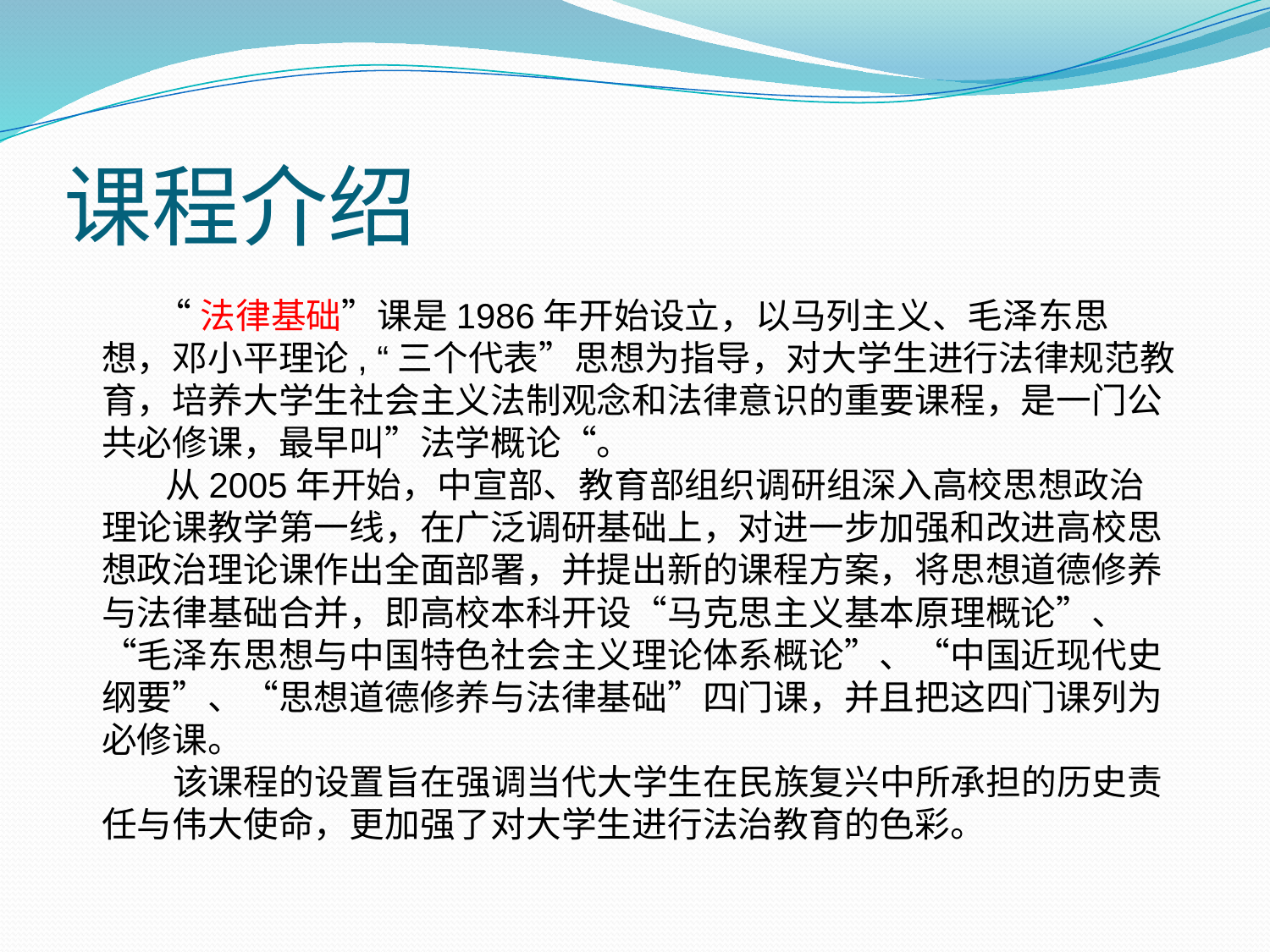

# 课程介绍

       “法律基础”课是1986年开始设立，以马列主义、毛泽东思想，邓小平理论, “三个代表”思想为指导，对大学生进行法律规范教育，培养大学生社会主义法制观念和法律意识的重要课程，是一门公共必修课，最早叫”法学概论“。
       从2005年开始，中宣部、教育部组织调研组深入高校思想政治理论课教学第一线，在广泛调研基础上，对进一步加强和改进高校思想政治理论课作出全面部署，并提出新的课程方案，将思想道德修养与法律基础合并，即高校本科开设“马克思主义基本原理概论”、“毛泽东思想与中国特色社会主义理论体系概论”、“中国近现代史纲要”、“思想道德修养与法律基础”四门课，并且把这四门课列为必修课。
        该课程的设置旨在强调当代大学生在民族复兴中所承担的历史责任与伟大使命，更加强了对大学生进行法治教育的色彩。